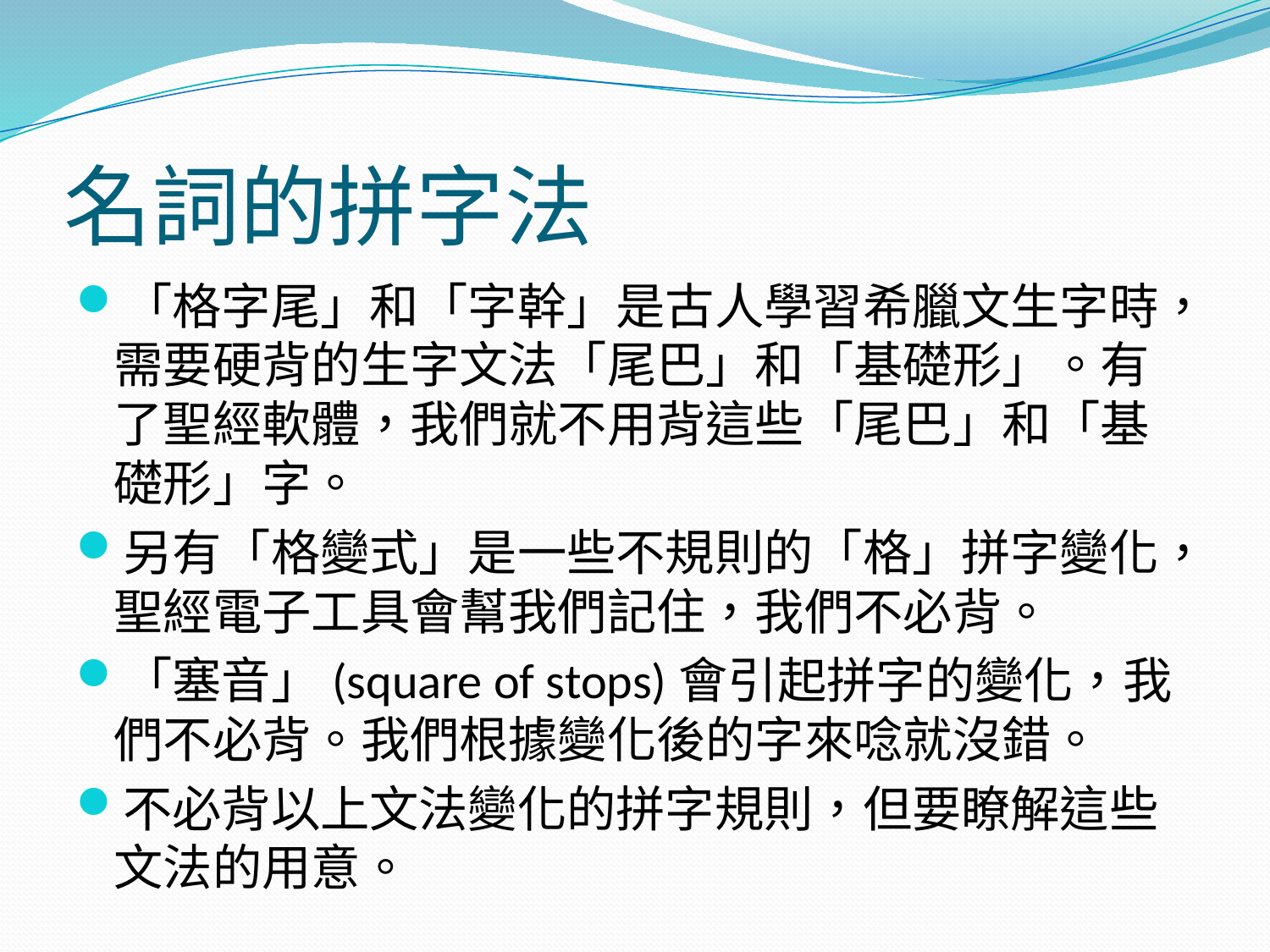

# 名詞的拼字法
「格字尾」和「字幹」是古人學習希臘文生字時，需要硬背的生字文法「尾巴」和「基礎形」。有了聖經軟體，我們就不用背這些「尾巴」和「基礎形」字。
另有「格變式」是一些不規則的「格」拼字變化，聖經電子工具會幫我們記住，我們不必背。
「塞音」(square of stops)會引起拼字的變化，我們不必背。我們根據變化後的字來唸就沒錯。
不必背以上文法變化的拼字規則，但要瞭解這些文法的用意。